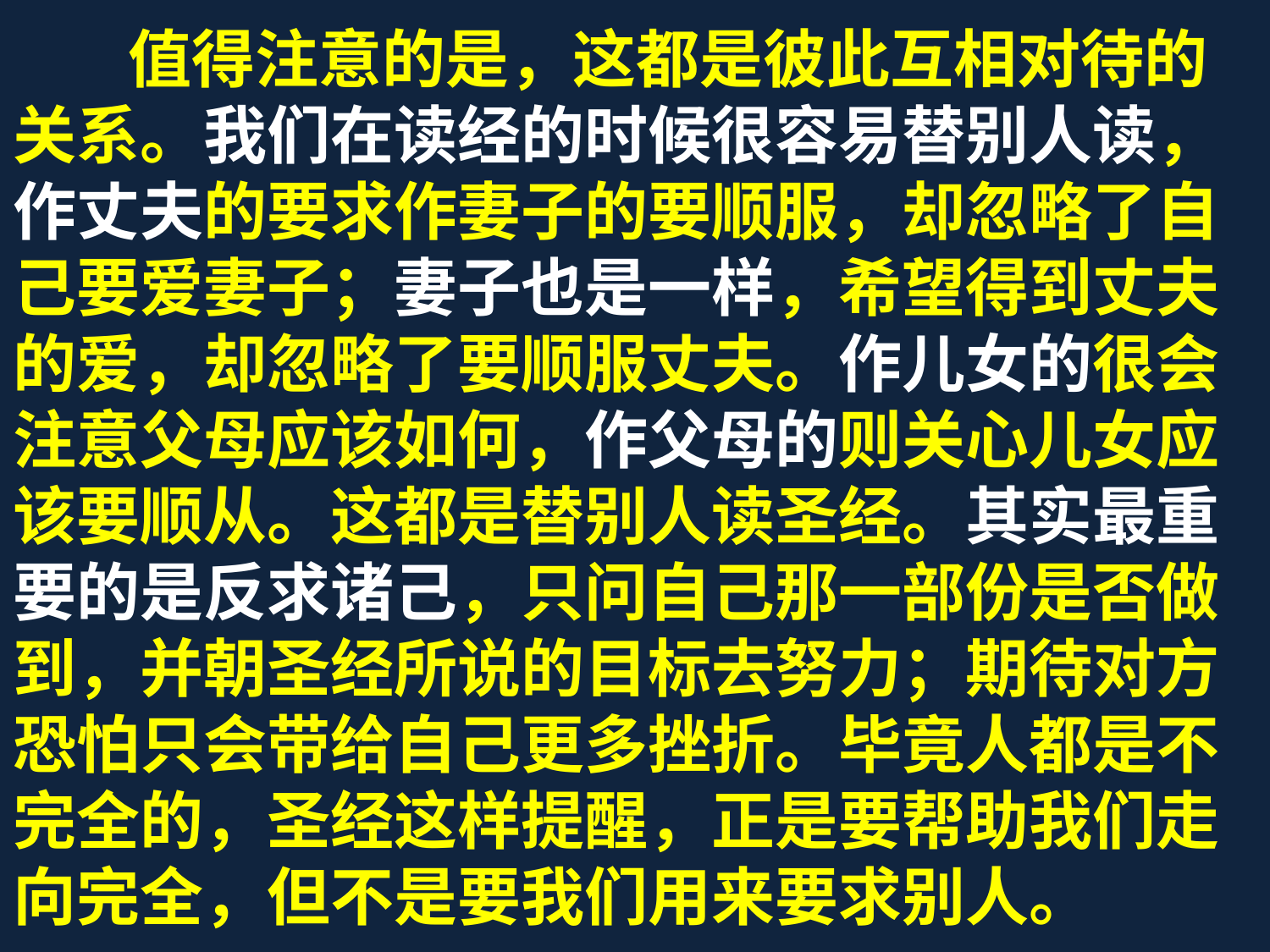

值得注意的是，这都是彼此互相对待的关系。我们在读经的时候很容易替别人读，作丈夫的要求作妻子的要顺服，却忽略了自己要爱妻子；妻子也是一样，希望得到丈夫的爱，却忽略了要顺服丈夫。作儿女的很会注意父母应该如何，作父母的则关心儿女应该要顺从。这都是替别人读圣经。其实最重要的是反求诸己，只问自己那一部份是否做到，并朝圣经所说的目标去努力；期待对方恐怕只会带给自己更多挫折。毕竟人都是不完全的，圣经这样提醒，正是要帮助我们走向完全，但不是要我们用来要求别人。